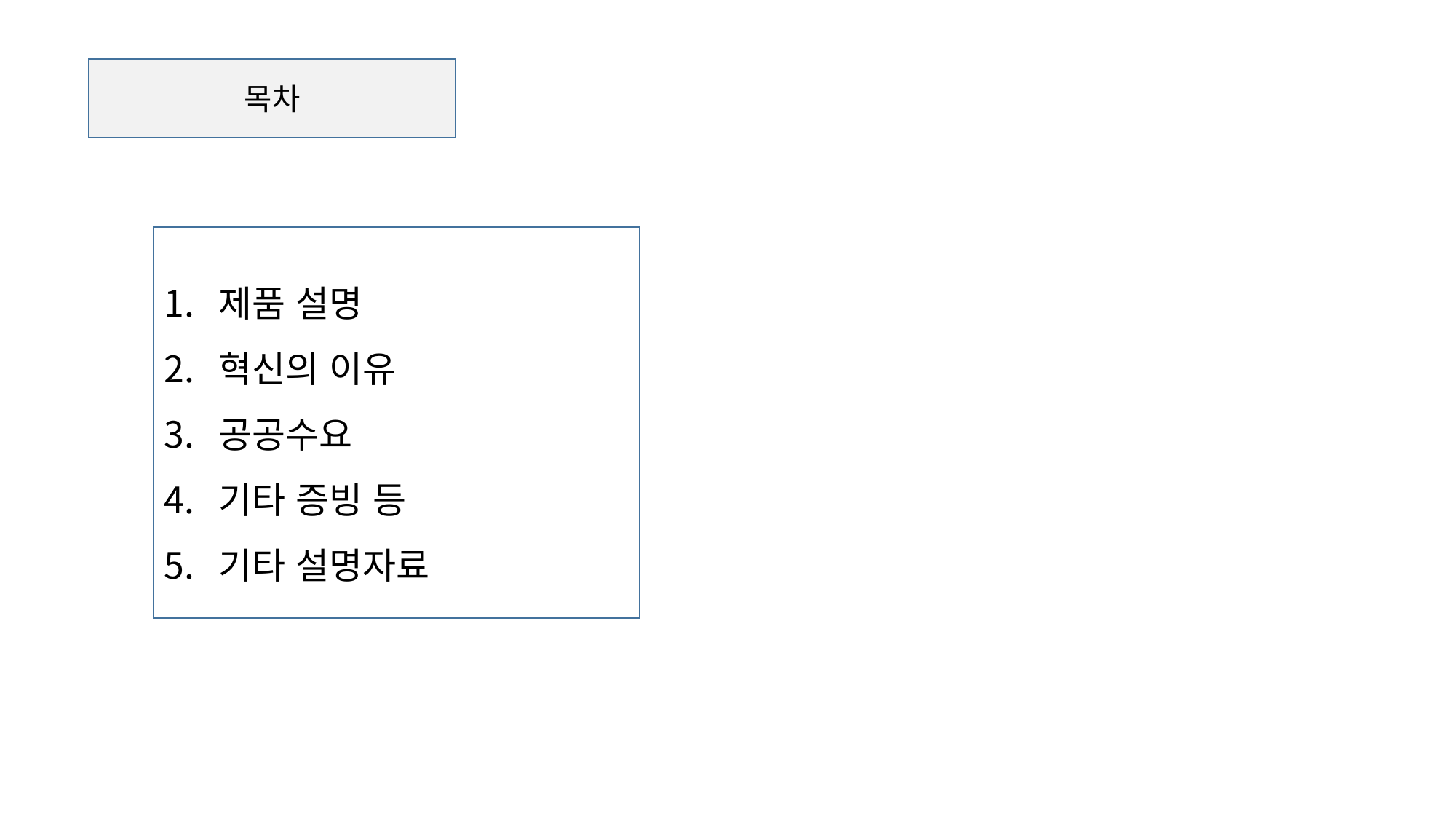

목차
제품 설명
혁신의 이유
공공수요
기타 증빙 등
기타 설명자료